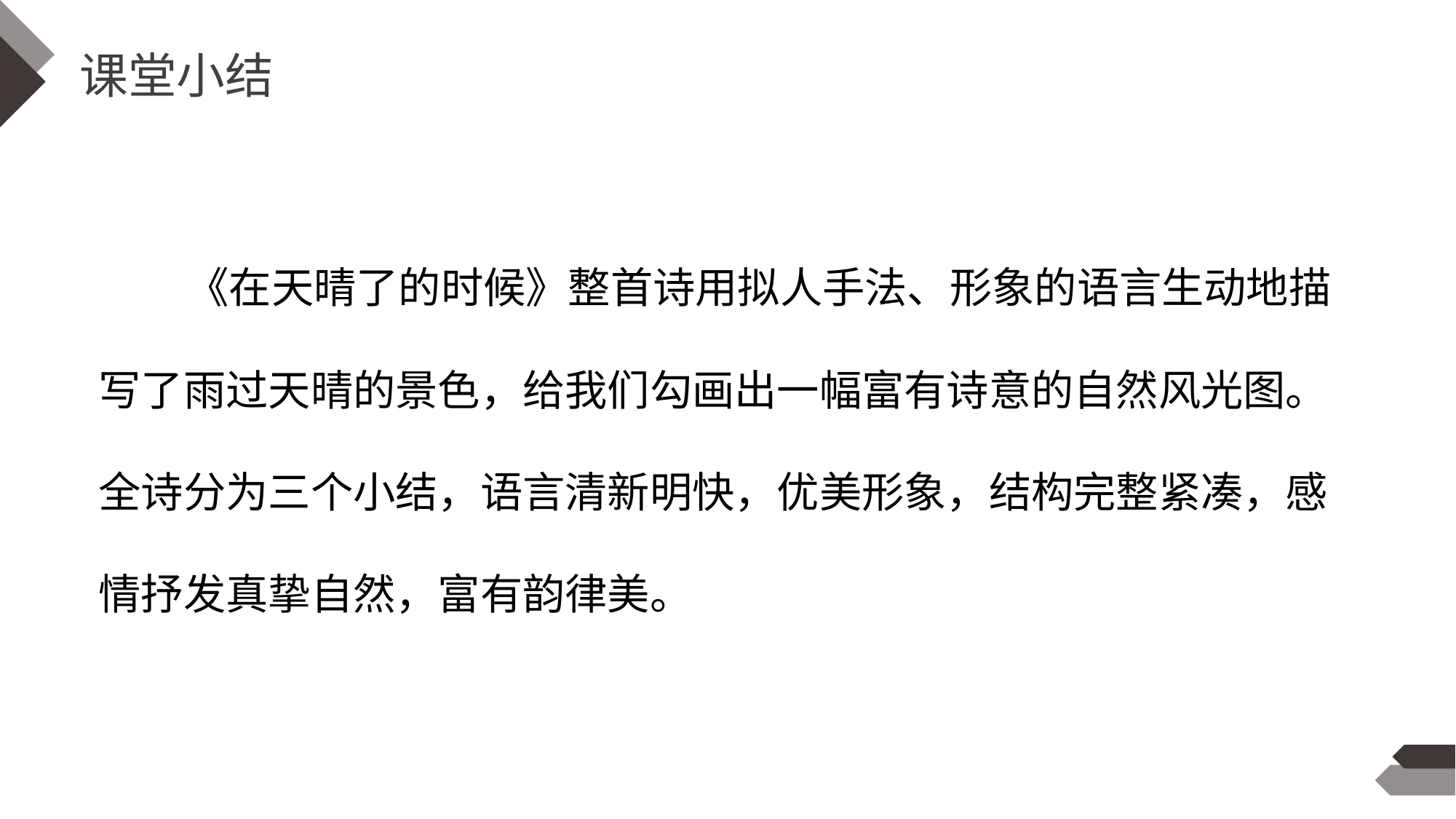

课堂小结
       《在天晴了的时候》整首诗用拟人手法、形象的语言生动地描写了雨过天晴的景色，给我们勾画出一幅富有诗意的自然风光图。全诗分为三个小结，语言清新明快，优美形象，结构完整紧凑，感情抒发真挚自然，富有韵律美。